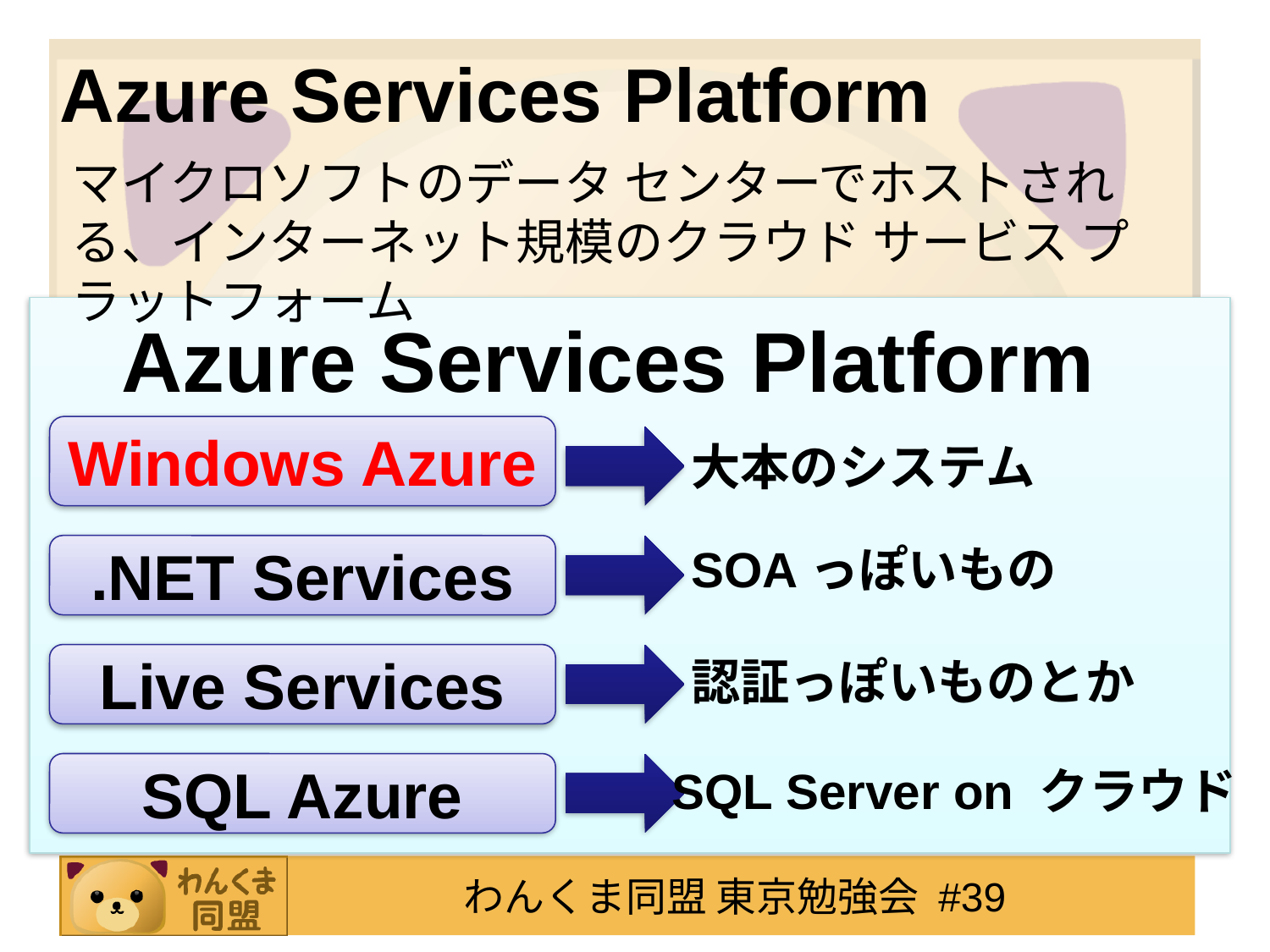

Azure Services Platform
マイクロソフトのデータ センターでホストされる、インターネット規模のクラウド サービス プラットフォーム

Azure Services Platform
Windows Azure

大本のシステム
SOAっぽいもの
.NET Services

Live Services

認証っぽいものとか
SQL Azure
SQL Server on クラウド